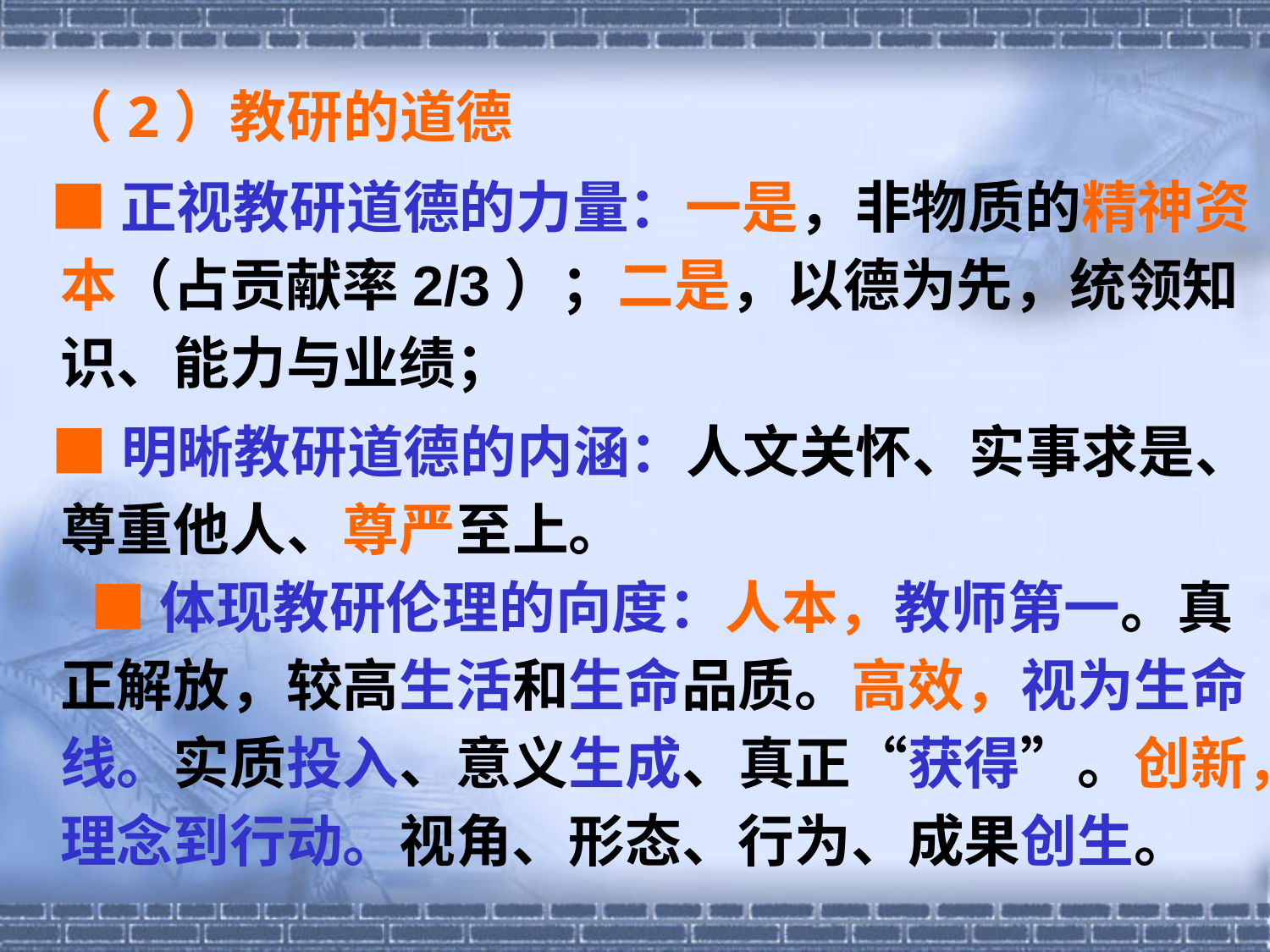

（2）教研的道德
   ■正视教研道德的力量：一是，非物质的精神资本（占贡献率2/3）；二是，以德为先，统领知识、能力与业绩；
   ■明晰教研道德的内涵：人文关怀、实事求是、尊重他人、尊严至上。
      ■体现教研伦理的向度：人本，教师第一。真正解放，较高生活和生命品质。高效，视为生命线。实质投入、意义生成、真正“获得”。创新，理念到行动。视角、形态、行为、成果创生。